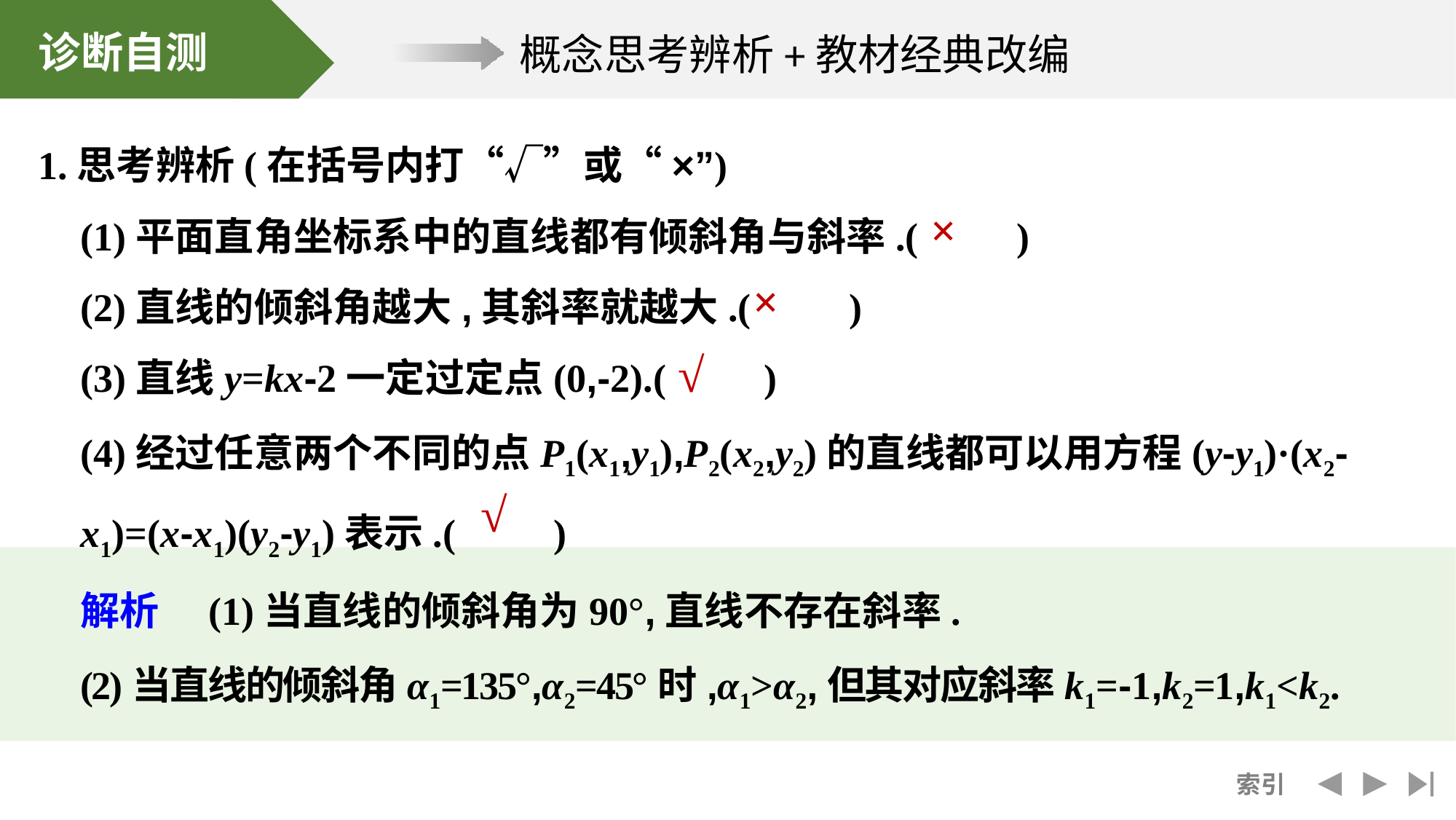

1.思考辨析(在括号内打“√”或“×”)
	(1)平面直角坐标系中的直线都有倾斜角与斜率.(　　)
	(2)直线的倾斜角越大,其斜率就越大.(　　)
	(3)直线y=kx-2一定过定点(0,-2).(　　)
	(4)经过任意两个不同的点P1(x1,y1),P2(x2,y2)的直线都可以用方程(y-y1)·(x2-x1)=(x-x1)(y2-y1)表示.(　　)
	解析　(1)当直线的倾斜角为90°,直线不存在斜率.
	(2)当直线的倾斜角α1=135°,α2=45°时,α1>α2,但其对应斜率k1=-1,k2=1,k1<k2.
×
×
√
√